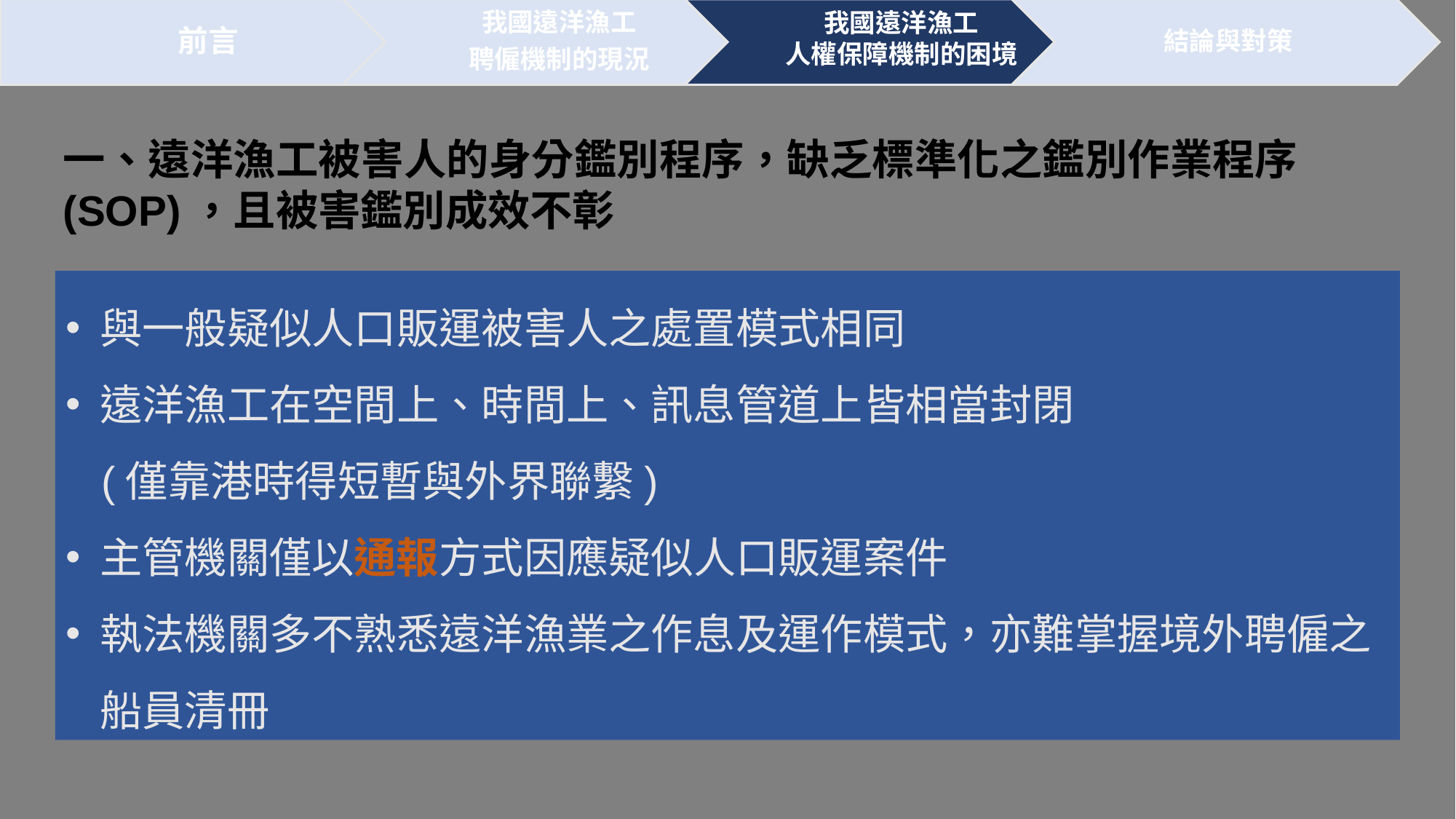

前言
我國遠洋漁工
聘僱機制的現況
我國遠洋漁工
人權保障機制的困境
結論與對策
一、遠洋漁工被害人的身分鑑別程序，缺乏標準化之鑑別作業程序(SOP)，且被害鑑別成效不彰
與一般疑似人口販運被害人之處置模式相同
遠洋漁工在空間上、時間上、訊息管道上皆相當封閉
   (僅靠港時得短暫與外界聯繫)
主管機關僅以通報方式因應疑似人口販運案件
執法機關多不熟悉遠洋漁業之作息及運作模式，亦難掌握境外聘僱之船員清冊